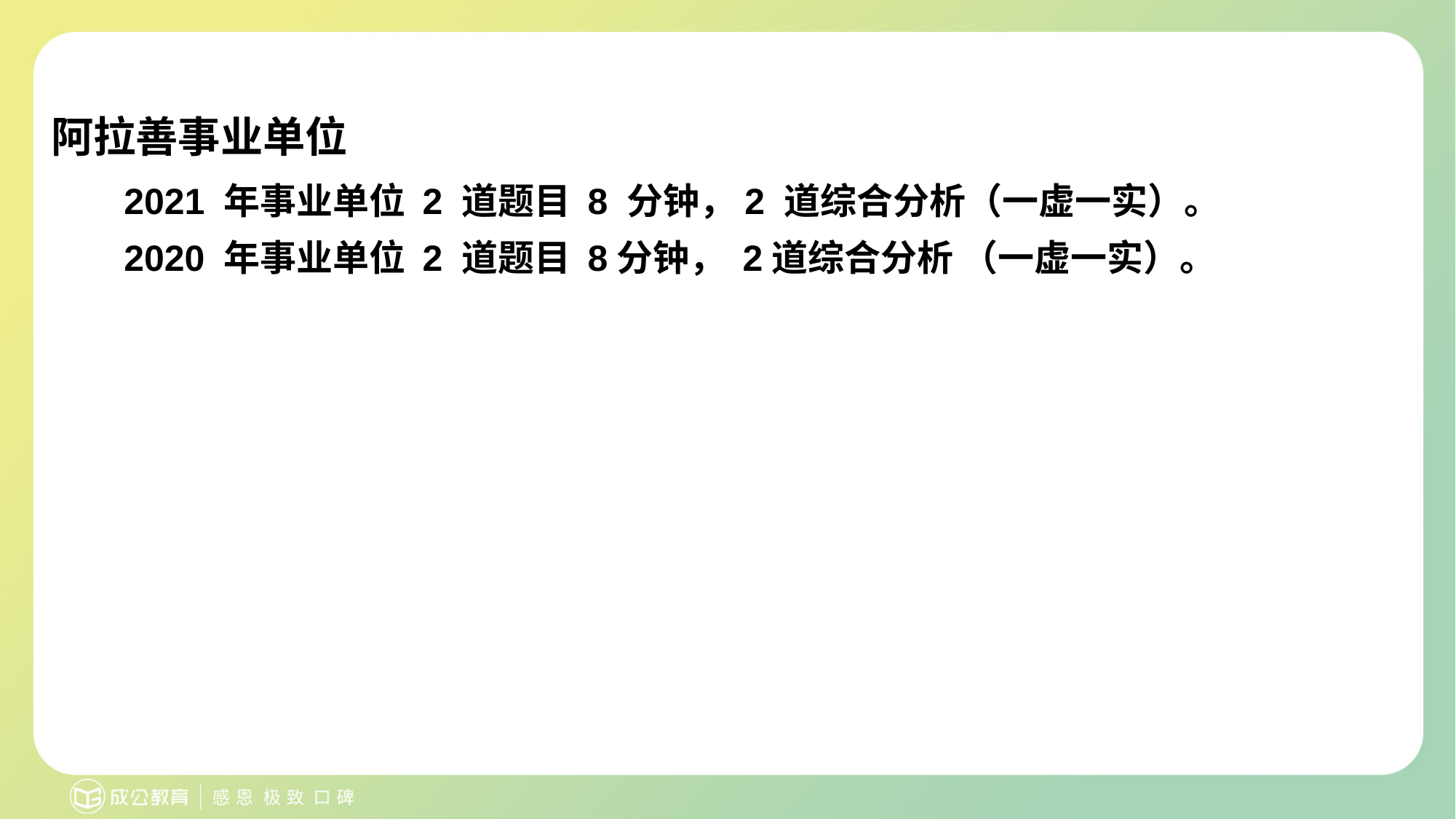

# 阿拉善事业单位
2021 年事业单位 2 道题目 8 分钟，2 道综合分析（一虚一实）。
2020 年事业单位 2 道题目 8分钟， 2道综合分析 （一虚一实）。